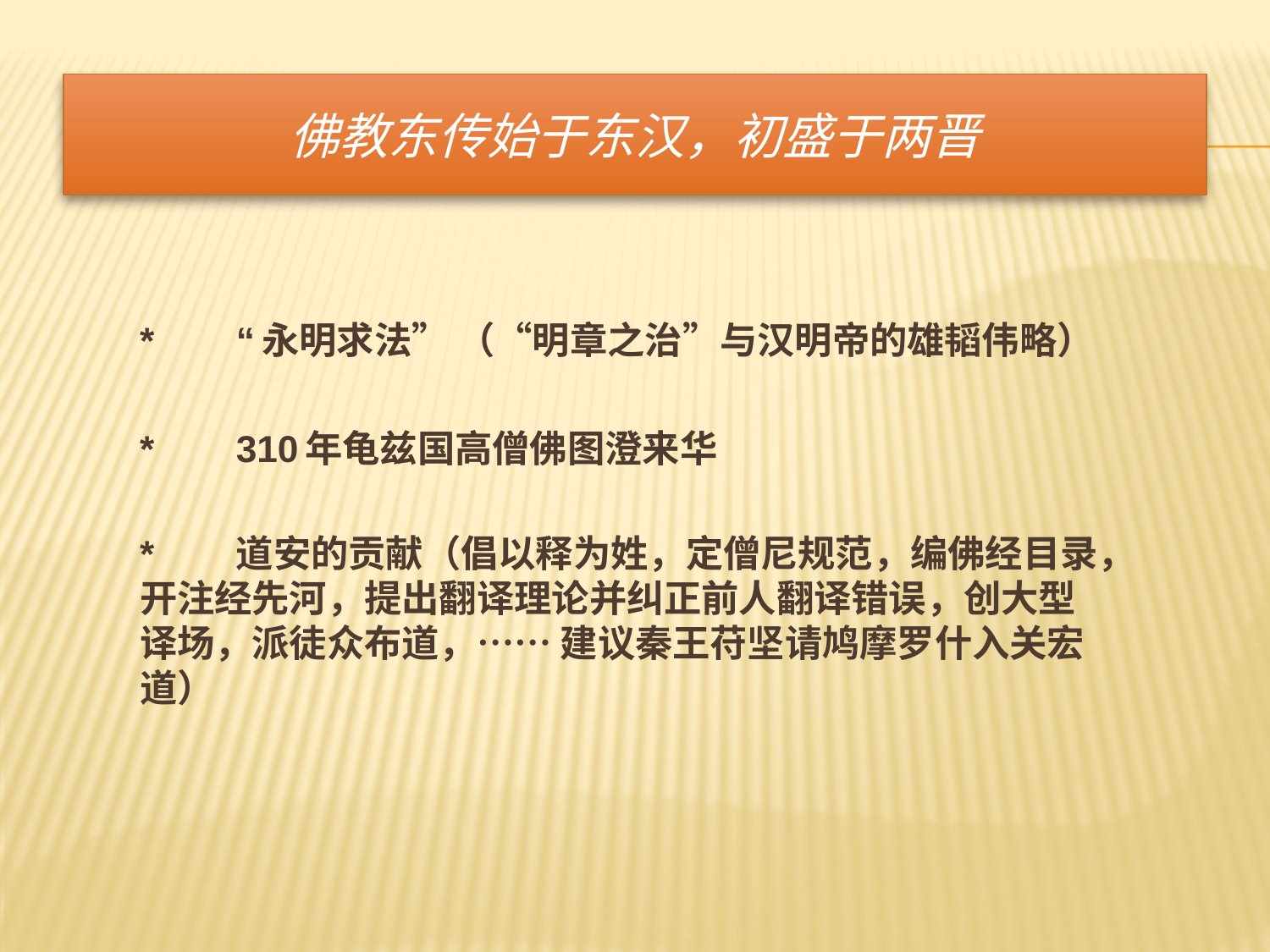

# 佛教东传始于东汉，初盛于两晋

	* 	“永明求法” （“明章之治”与汉明帝的雄韬伟略）

	*	310年龟兹国高僧佛图澄来华

	* 	道安的贡献（倡以释为姓，定僧尼规范，编佛经目录，开注经先河，提出翻译理论并纠正前人翻译错误，创大型译场，派徒众布道，…… 建议秦王苻坚请鸠摩罗什入关宏道）